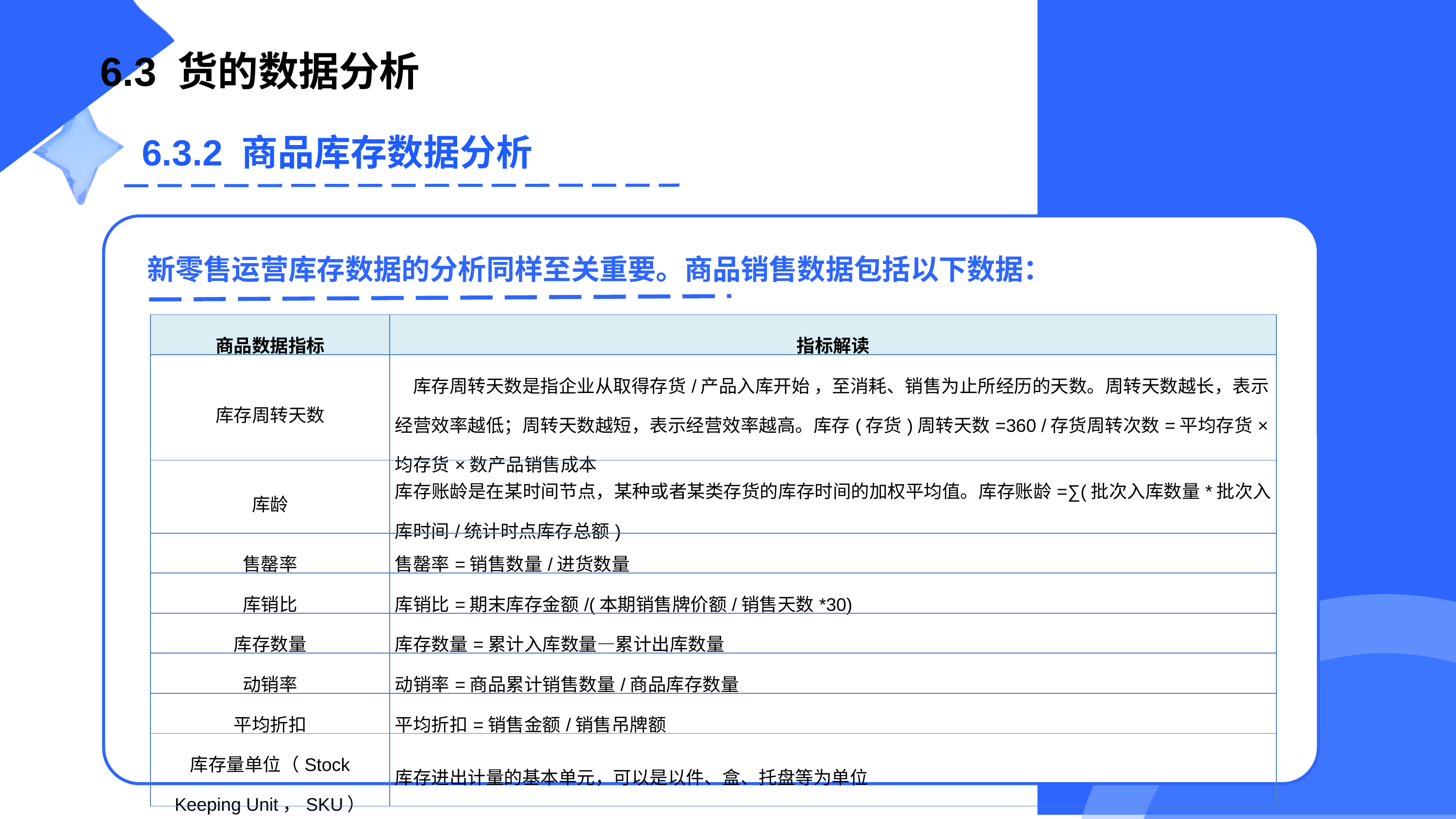

6.3 货的数据分析

6.3.2 商品库存数据分析

新零售运营库存数据的分析同样至关重要。商品销售数据包括以下数据：

| 商品数据指标 | 指标解读 |
| --- | --- |
| 库存周转天数 | 库存周转天数是指企业从取得存货/产品入库开始 ，至消耗、销售为止所经历的天数。周转天数越长，表示经营效率越低；周转天数越短，表示经营效率越高。库存(存货)周转天数=360 /存货周转次数=平均存货×均存货×数产品销售成本 |
| 库龄 | 库存账龄是在某时间节点，某种或者某类存货的库存时间的加权平均值。库存账龄=∑(批次入库数量\*批次入库时间/统计时点库存总额) |
| 售罄率 | 售罄率=销售数量/进货数量 |
| 库销比 | 库销比=期末库存金额/(本期销售牌价额/销售天数\*30) |
| 库存数量 | 库存数量=累计入库数量—累计出库数量 |
| 动销率 | 动销率=商品累计销售数量/商品库存数量 |
| 平均折扣 | 平均折扣=销售金额/销售吊牌额 |
| 库存量单位（Stock Keeping Unit，SKU） | 库存进出计量的基本单元，可以是以件、盒、托盘等为单位 |